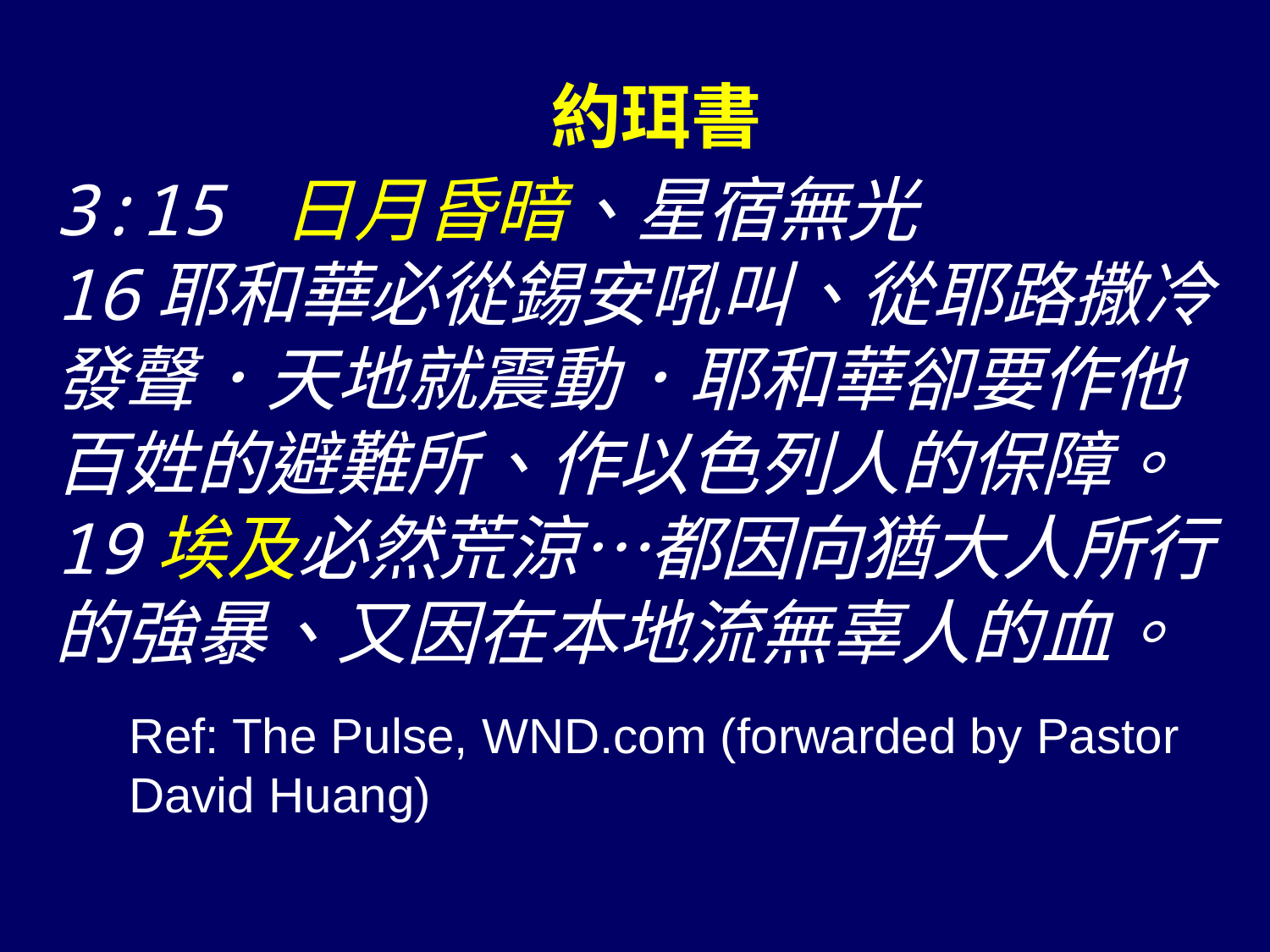

約珥書
3:15 日月昏暗、星宿無光
16耶和華必從錫安吼叫、從耶路撒冷發聲．天地就震動．耶和華卻要作他百姓的避難所、作以色列人的保障。19埃及必然荒涼…都因向猶大人所行的強暴、又因在本地流無辜人的血。

Ref: The Pulse, WND.com (forwarded by Pastor David Huang)